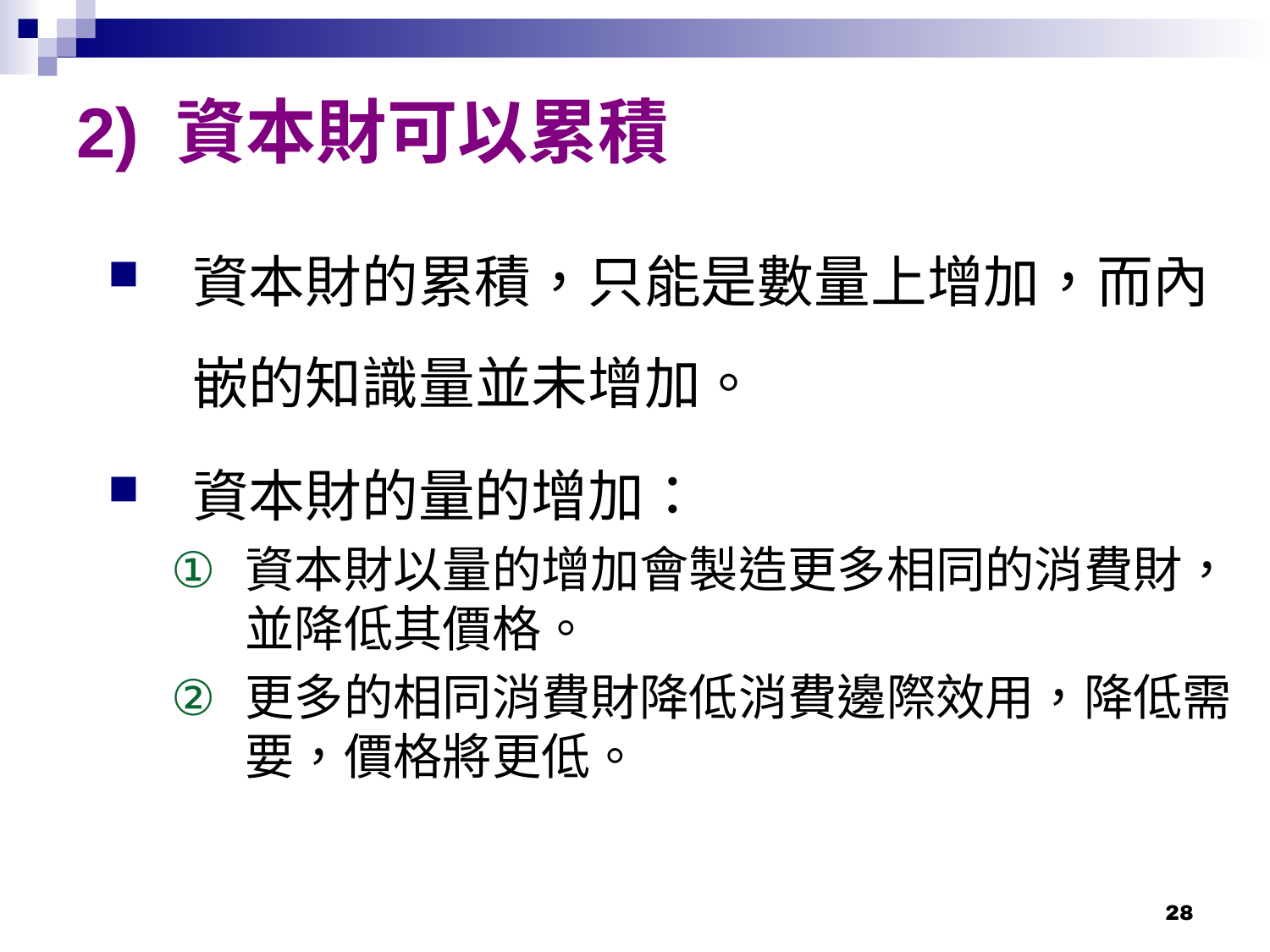

# 2) 資本財可以累積
資本財的累積，只能是數量上增加，而內嵌的知識量並未增加。
資本財的量的增加：
資本財以量的增加會製造更多相同的消費財，並降低其價格。
更多的相同消費財降低消費邊際效用，降低需要，價格將更低。
28